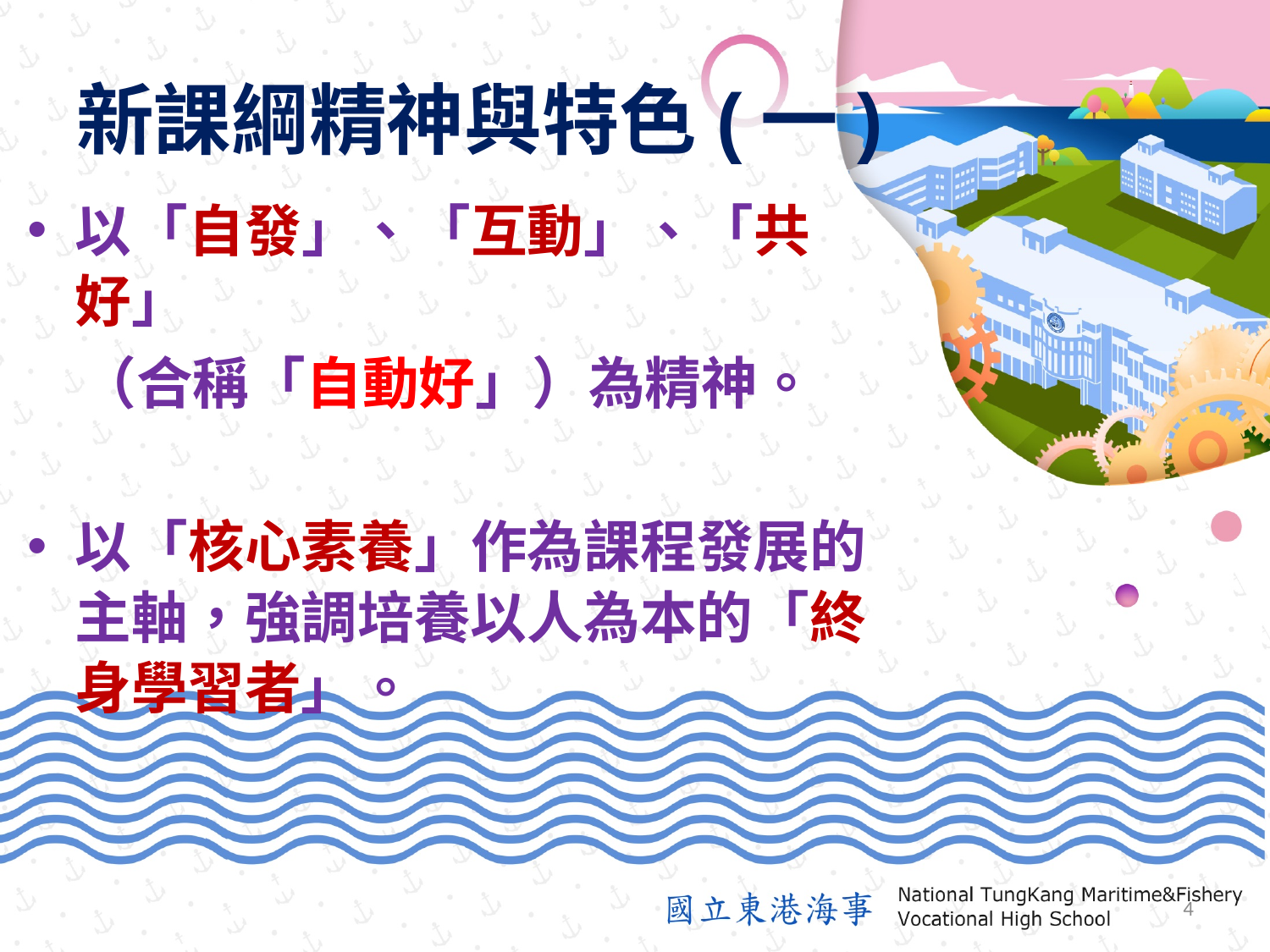

# 新課綱精神與特色(一)
以「自發」、「互動」、「共好」
   （合稱「自動好」）為精神。

以「核心素養」作為課程發展的主軸，強調培養以人為本的「終身學習者」。
4